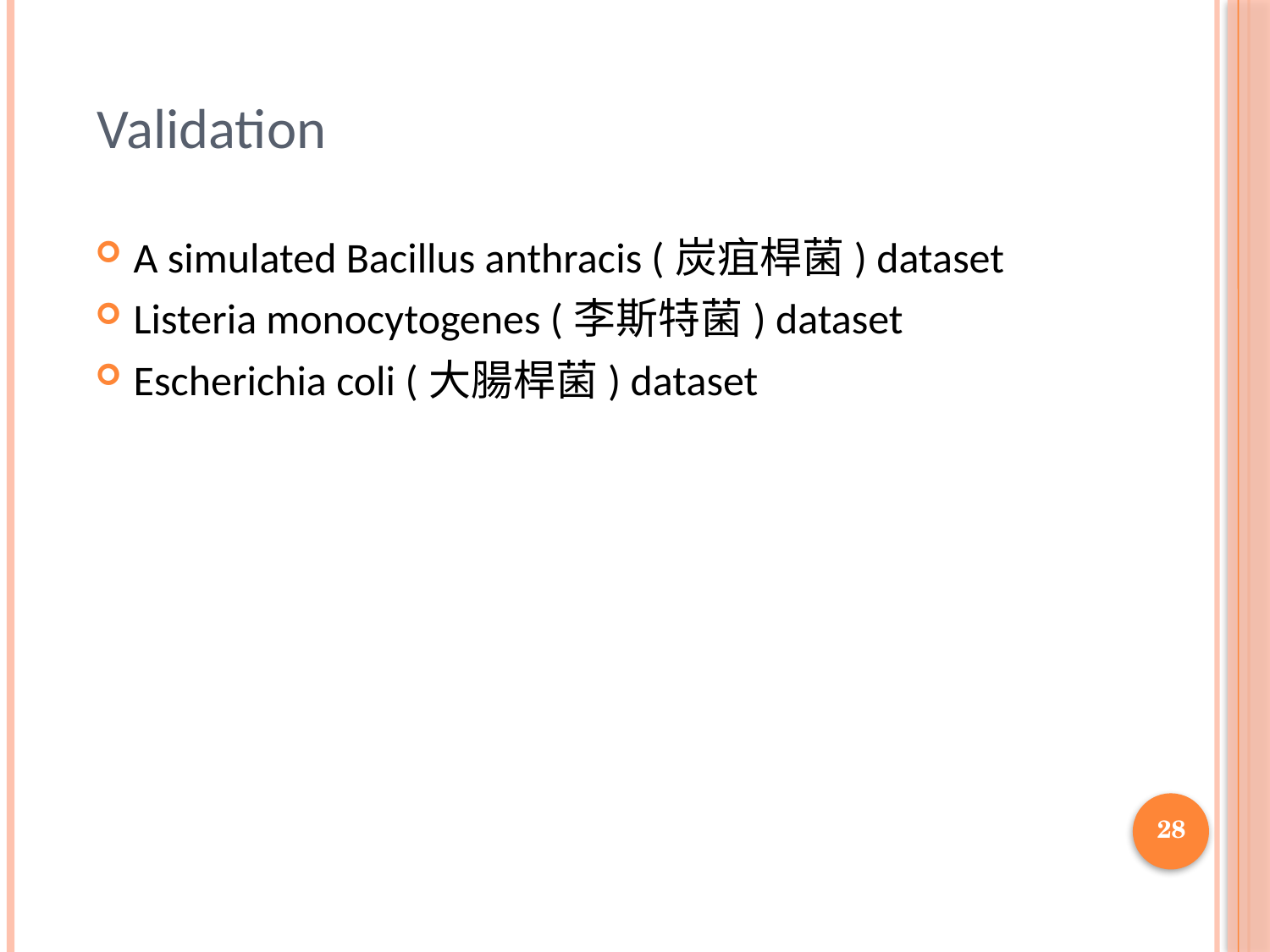

Validation
A simulated Bacillus anthracis (炭疽桿菌) dataset
Listeria monocytogenes (李斯特菌) dataset
Escherichia coli (大腸桿菌) dataset
28